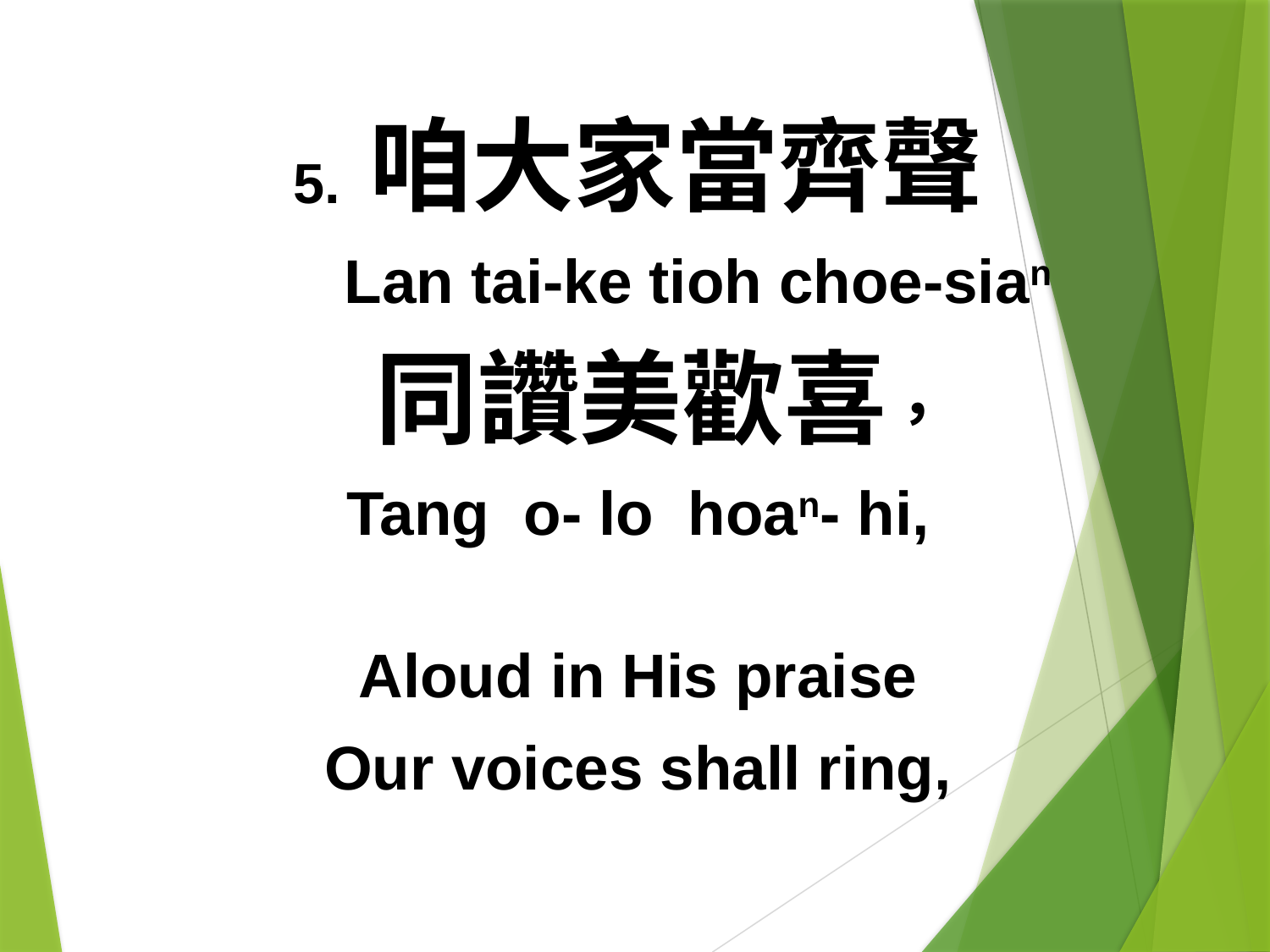

5. 咱大家當齊聲
       Lan tai-ke tioh choe-sian
 同讚美歡喜，
Tang  o- lo  hoan- hi,

Aloud in His praise
Our voices shall ring,